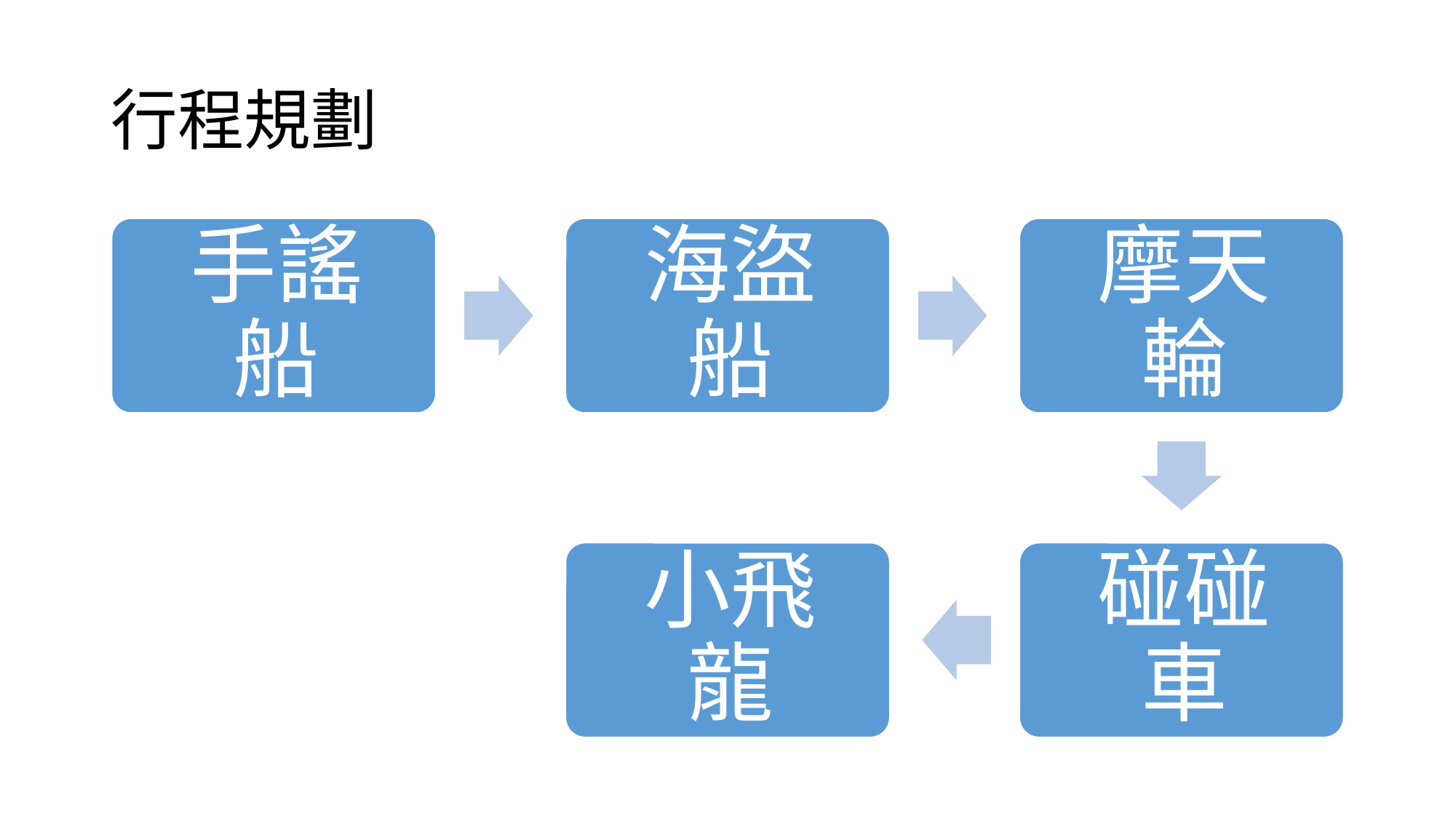

# 行程規劃
手謠船

海盜船

摩天輪

碰碰車

小飛龍